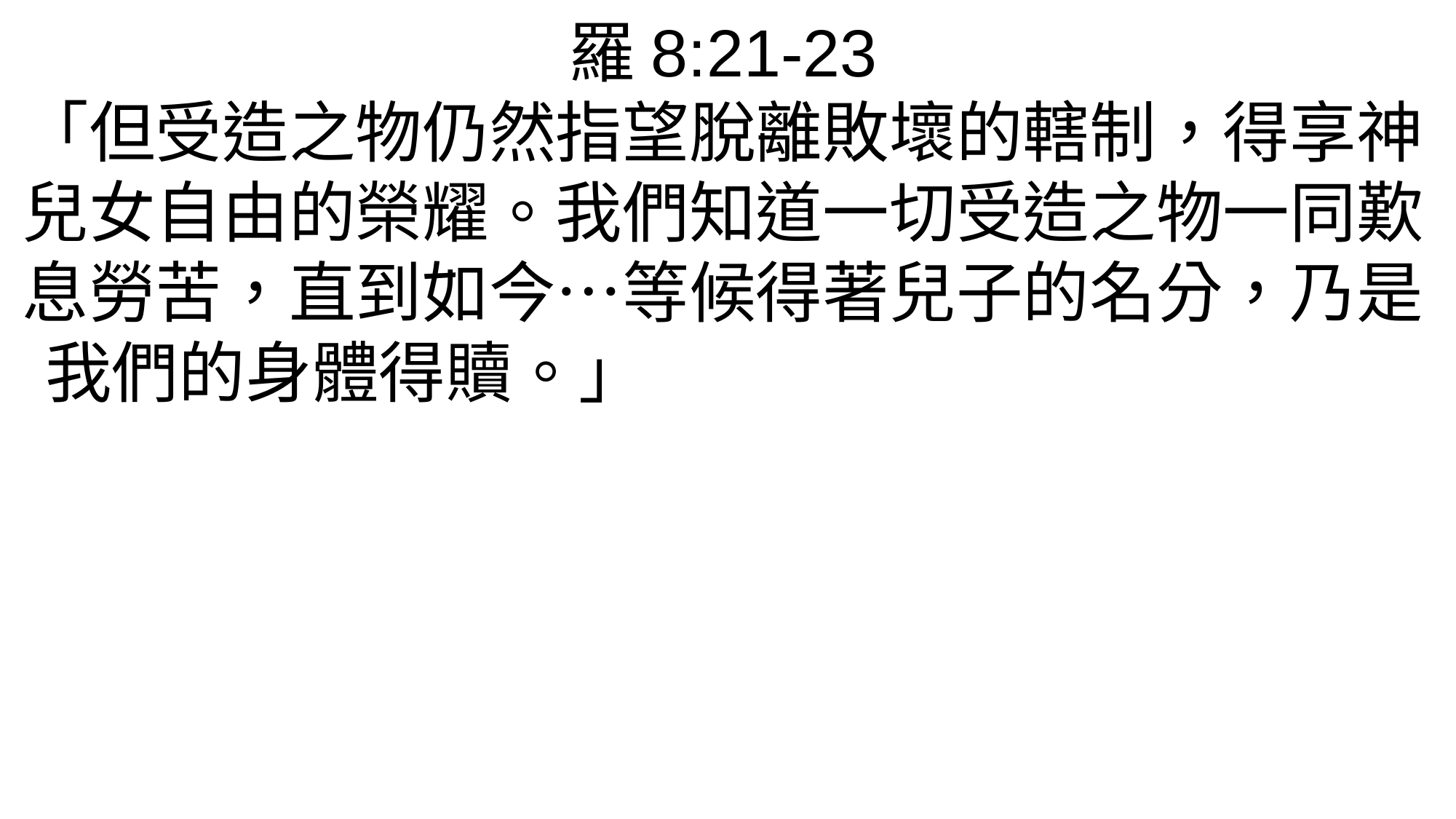

# 第一章
羅8:21-23
「但受造之物仍然指望脫離敗壞的轄制，得享神兒女自由的榮耀。我們知道一切受造之物一同歎息勞苦，直到如今…等候得著兒子的名分，乃是我們的身體得贖。」羅8:21-23「但受造之物仍然指望脫離敗壞的轄制，得享神兒女自由的榮耀。我們知道一切受造之物一同歎息勞苦，直到如今…等候得著兒子的名分，乃是我們的身體得贖。」